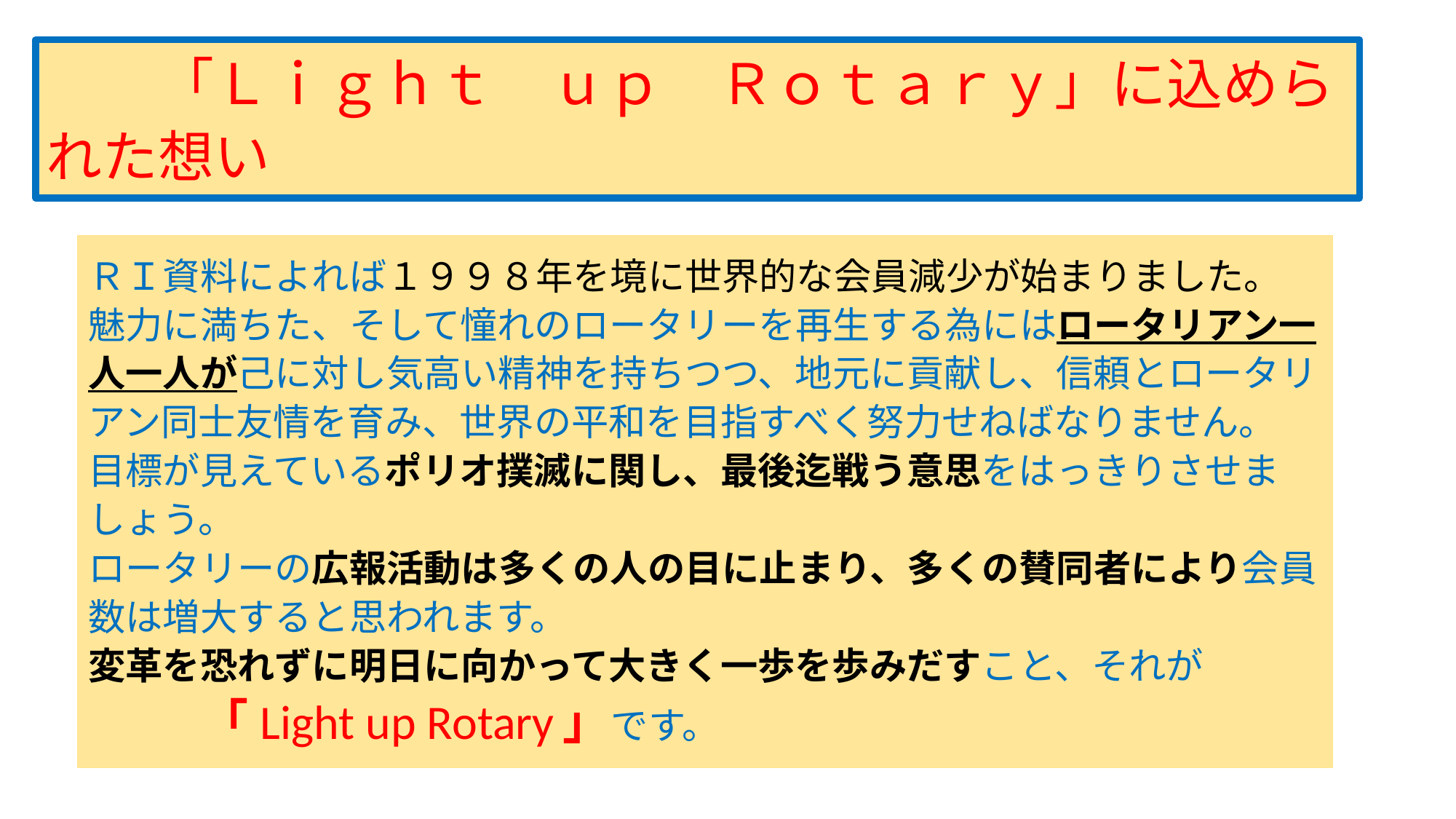

「Ｌｉｇｈｔ　ｕｐ　Ｒｏｔａｒｙ」に込められた想い
ＲＩ資料によれば１９９８年を境に世界的な会員減少が始まりました。
魅力に満ちた、そして憧れのロータリーを再生する為にはロータリアン一人一人が己に対し気高い精神を持ちつつ、地元に貢献し、信頼とロータリアン同士友情を育み、世界の平和を目指すべく努力せねばなりません。
目標が見えているポリオ撲滅に関し、最後迄戦う意思をはっきりさせましょう。
ロータリーの広報活動は多くの人の目に止まり、多くの賛同者により会員数は増大すると思われます。
変革を恐れずに明日に向かって大きく一歩を歩みだすこと、それが
　　　「Light up Rotary」です。